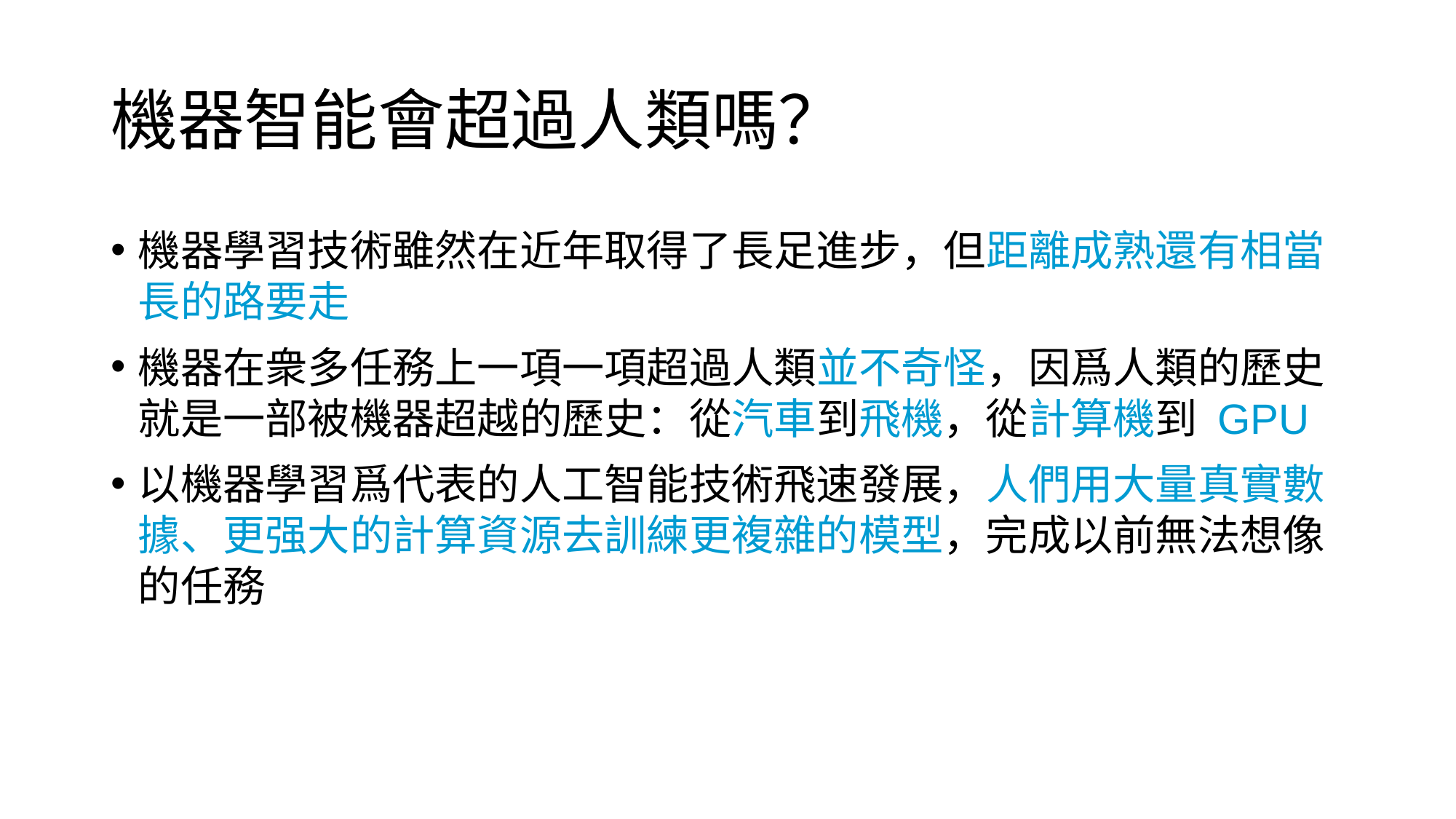

# 機器智能會超過人類嗎？
機器學習技術雖然在近年取得了長足進步，但距離成熟還有相當長的路要走
機器在衆多任務上一項一項超過人類並不奇怪，因爲人類的歷史就是一部被機器超越的歷史：從汽車到飛機，從計算機到 GPU
以機器學習爲代表的人工智能技術飛速發展，人們用大量真實數 據、更强大的計算資源去訓練更複雜的模型，完成以前無法想像的任務